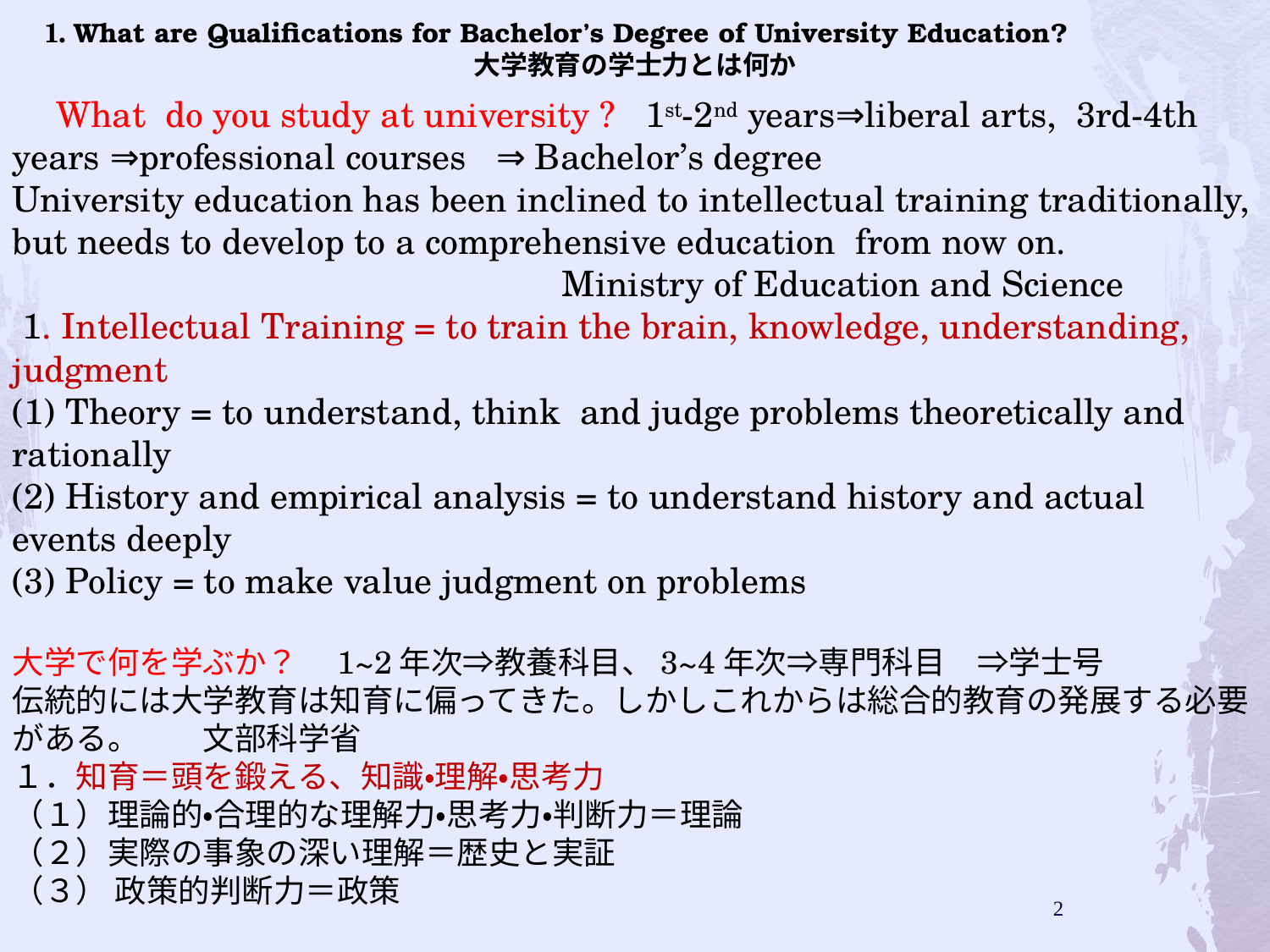

# 1. What are Qualifications for Bachelor’s Degree of University Education?  　　　　　 大学教育の学士力とは何か
　What  do you study at university ?   1st-2nd years⇒liberal arts,  3rd-4th years ⇒professional courses   ⇒ Bachelor’s degree
University education has been inclined to intellectual training traditionally,
but needs to develop to a comprehensive education  from now on.
　　　　　                                          　Ministry of Education and Science
 1. Intellectual Training = to train the brain, knowledge, understanding, judgment
(1) Theory = to understand, think  and judge problems theoretically and rationally
(2) History and empirical analysis = to understand history and actual events deeply
(3) Policy = to make value judgment on problems

大学で何を学ぶか？　1~2年次⇒教養科目、3~4年次⇒専門科目　⇒学士号
伝統的には大学教育は知育に偏ってきた。しかしこれからは総合的教育の発展する必要がある。　　文部科学省
１．知育＝頭を鍛える、知識・理解・思考力
（１）理論的・合理的な理解力・思考力・判断力＝理論
（２）実際の事象の深い理解＝歴史と実証
（３） 政策的判断力＝政策

2